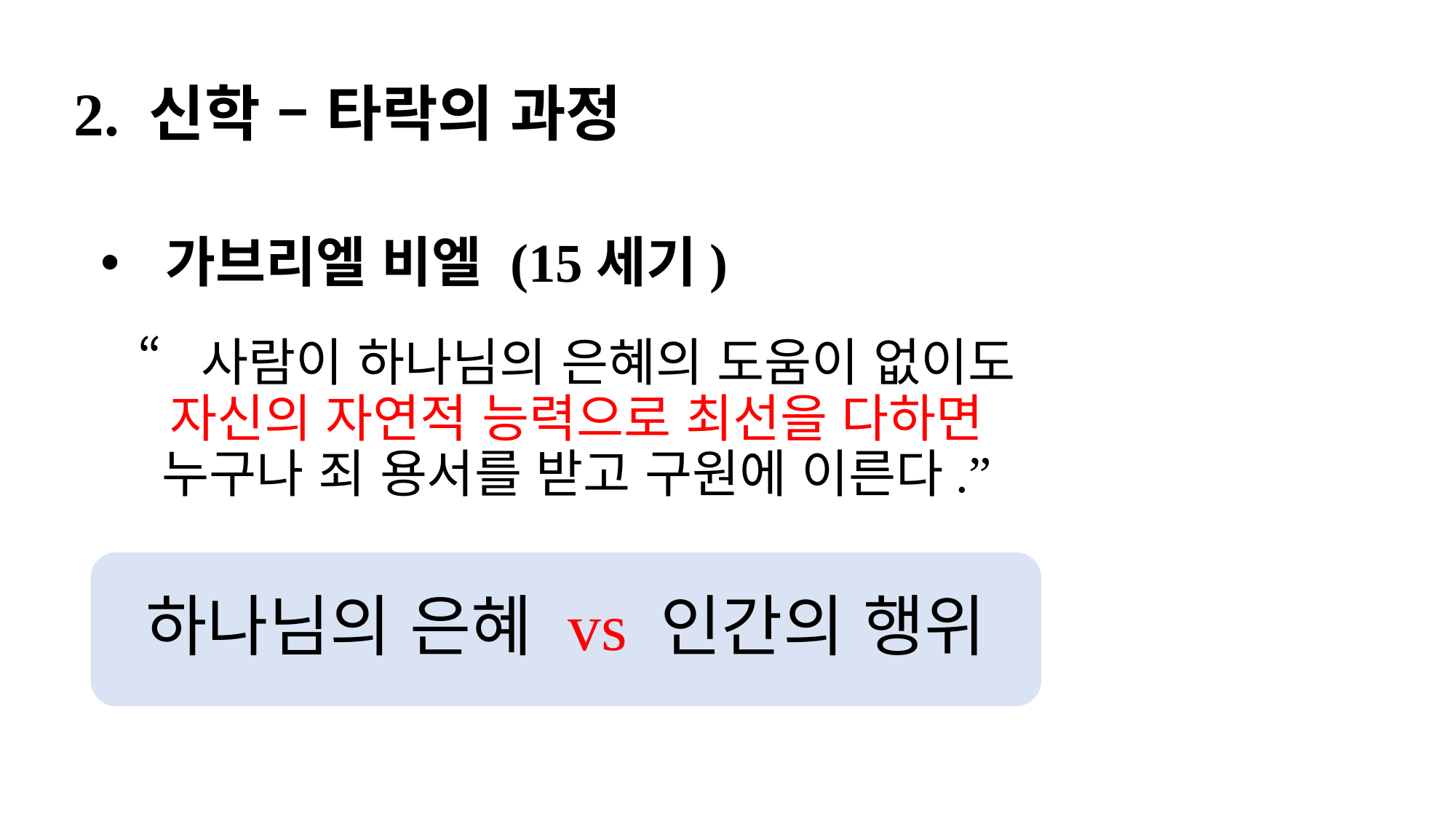

2. 신학 – 타락의 과정
  가브리엘 비엘 (15세기)

“사람이 하나님의 은혜의 도움이 없이도 자신의 자연적 능력으로 최선을 다하면 누구나 죄 용서를 받고 구원에 이른다.”

하나님의 은혜 vs 인간의 행위